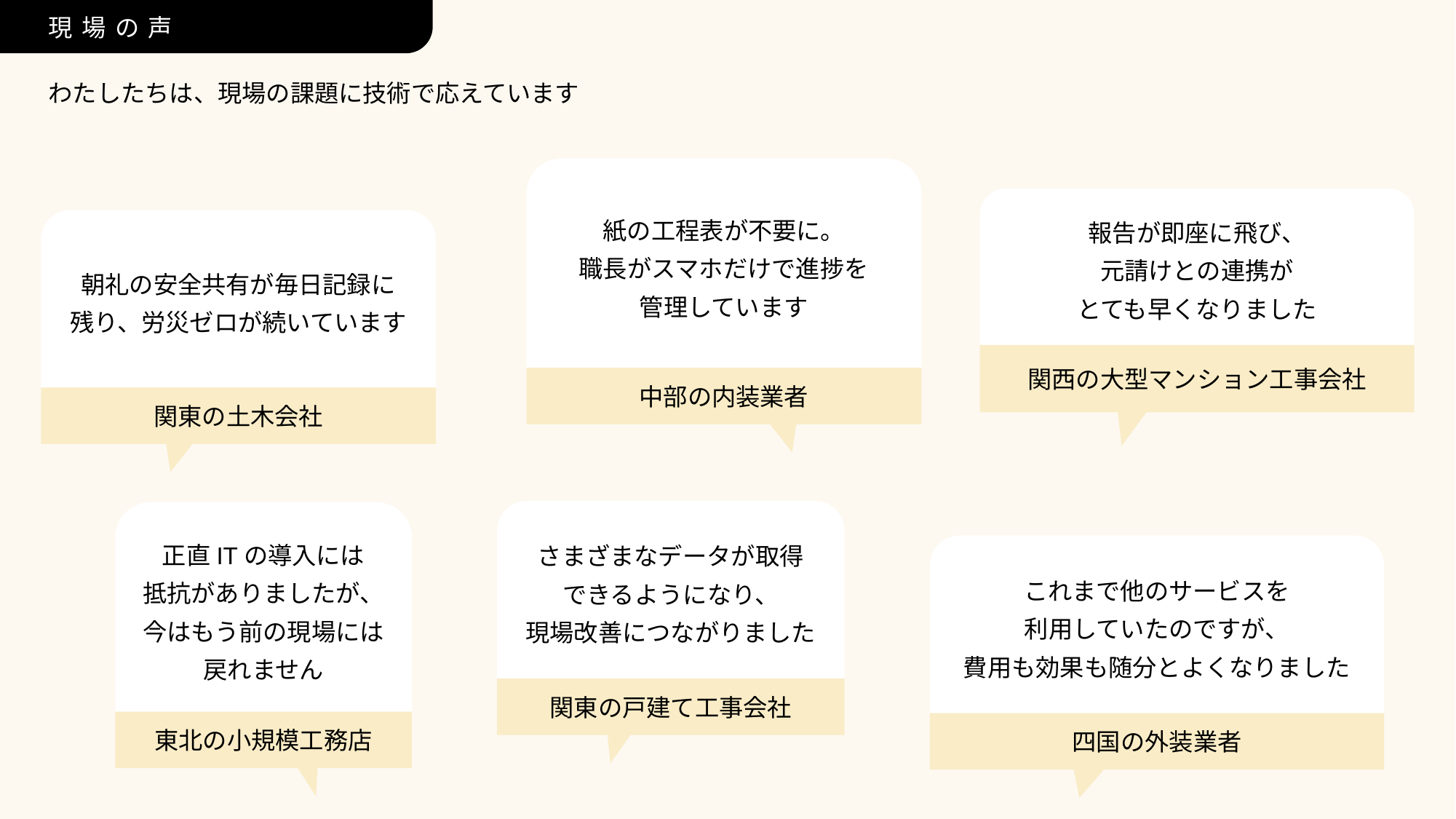

現場の声
わたしたちは、現場の課題に技術で応えています
紙の工程表が不要に。
職長がスマホだけで進捗を
管理しています
中部の内装業者

報告が即座に飛び、
元請けとの連携が
とても早くなりました
関西の大型マンション工事会社

朝礼の安全共有が毎日記録に
残り、労災ゼロが続いています
関東の土木会社

さまざまなデータが取得
できるようになり、
現場改善につながりました
関東の戸建て工事会社

正直ITの導入には
抵抗がありましたが、
今はもう前の現場には
戻れません
東北の小規模工務店

これまで他のサービスを
利用していたのですが、
費用も効果も随分とよくなりました
四国の外装業者